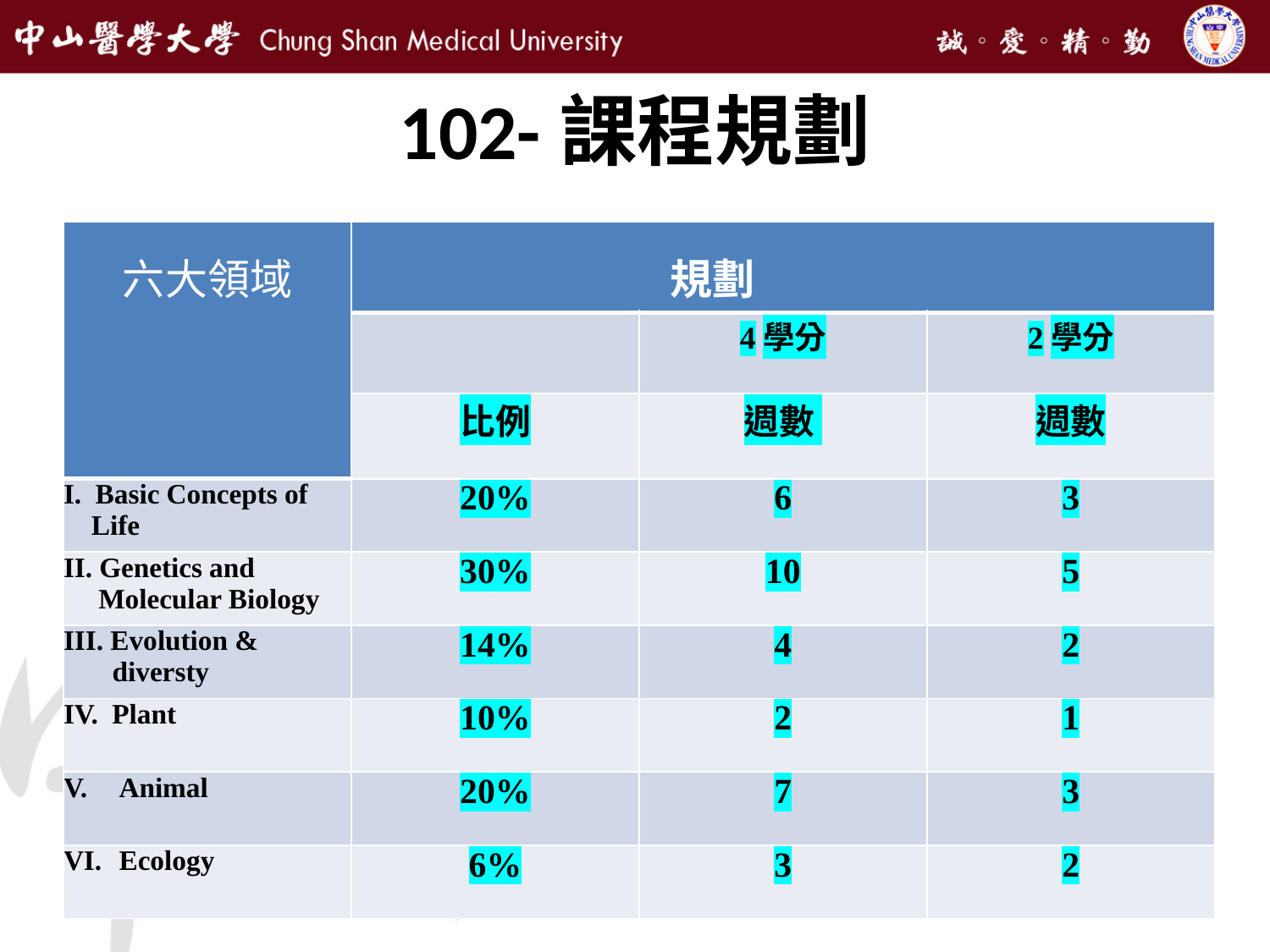

# 102-課程規劃
| 六大領域 | 規劃 |  |  |
| --- | --- | --- | --- |
|  |  | 4學分 | 2學分 |
|  | 比例 | 週數 | 週數 |
| I. Basic Concepts of Life | 20% | 6 | 3 |
| II. Genetics and Molecular Biology | 30% | 10 | 5 |
| III. Evolution & diversty | 14% | 4 | 2 |
| IV. Plant | 10% | 2 | 1 |
| Animal | 20% | 7 | 3 |
| Ecology | 6% | 3 | 2 |